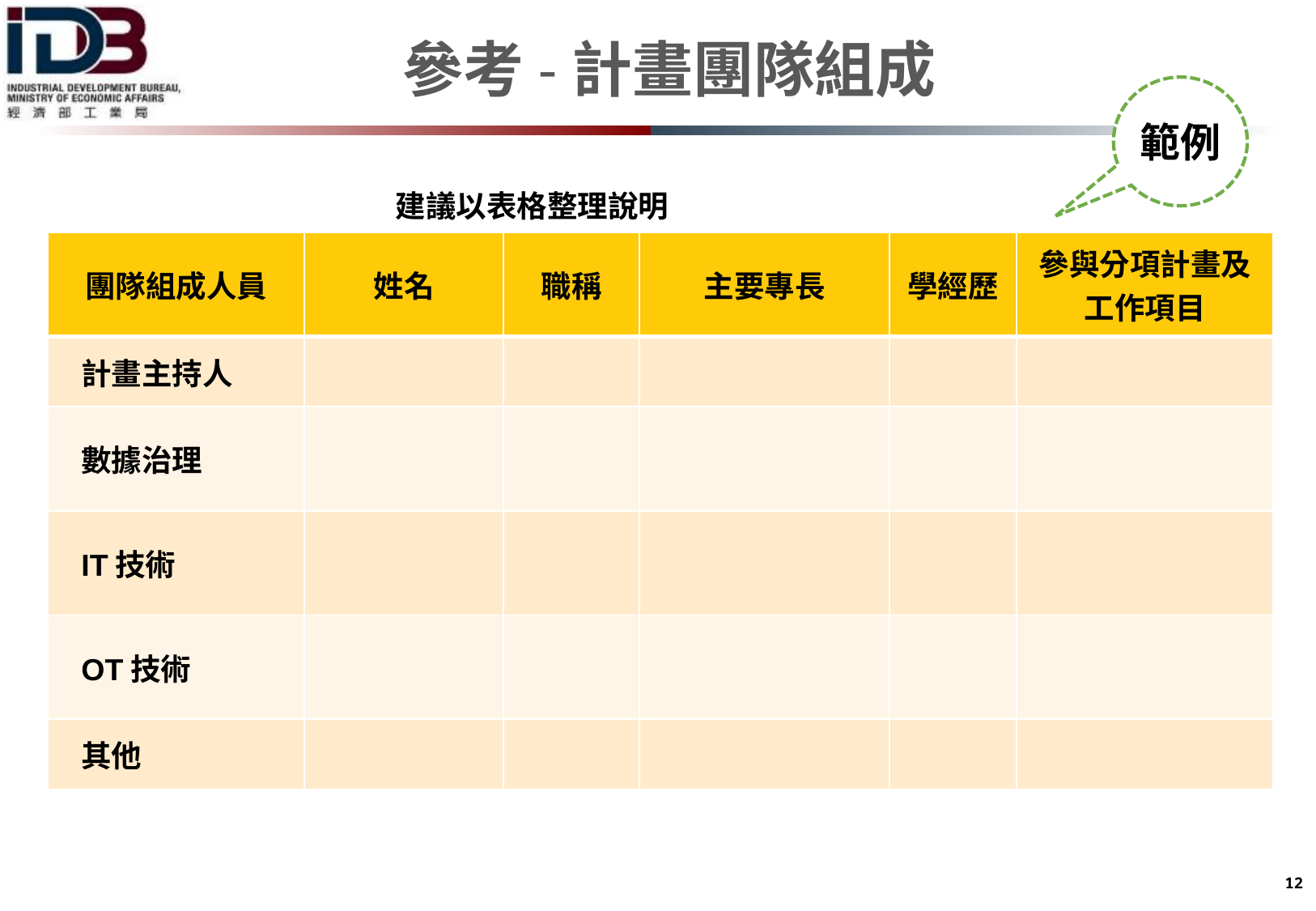

參考-計畫團隊組成
範例
建議以表格整理說明
| 團隊組成人員 | 姓名 | 職稱 | 主要專長 | 學經歷 | 參與分項計畫及 工作項目 |
| --- | --- | --- | --- | --- | --- |
| 計畫主持人 |  |  |  |  |  |
| 數據治理 |  |  |  |  |  |
| IT技術 |  |  |  |  |  |
| OT技術 |  |  |  |  |  |
| 其他 |  |  |  |  |  |
12